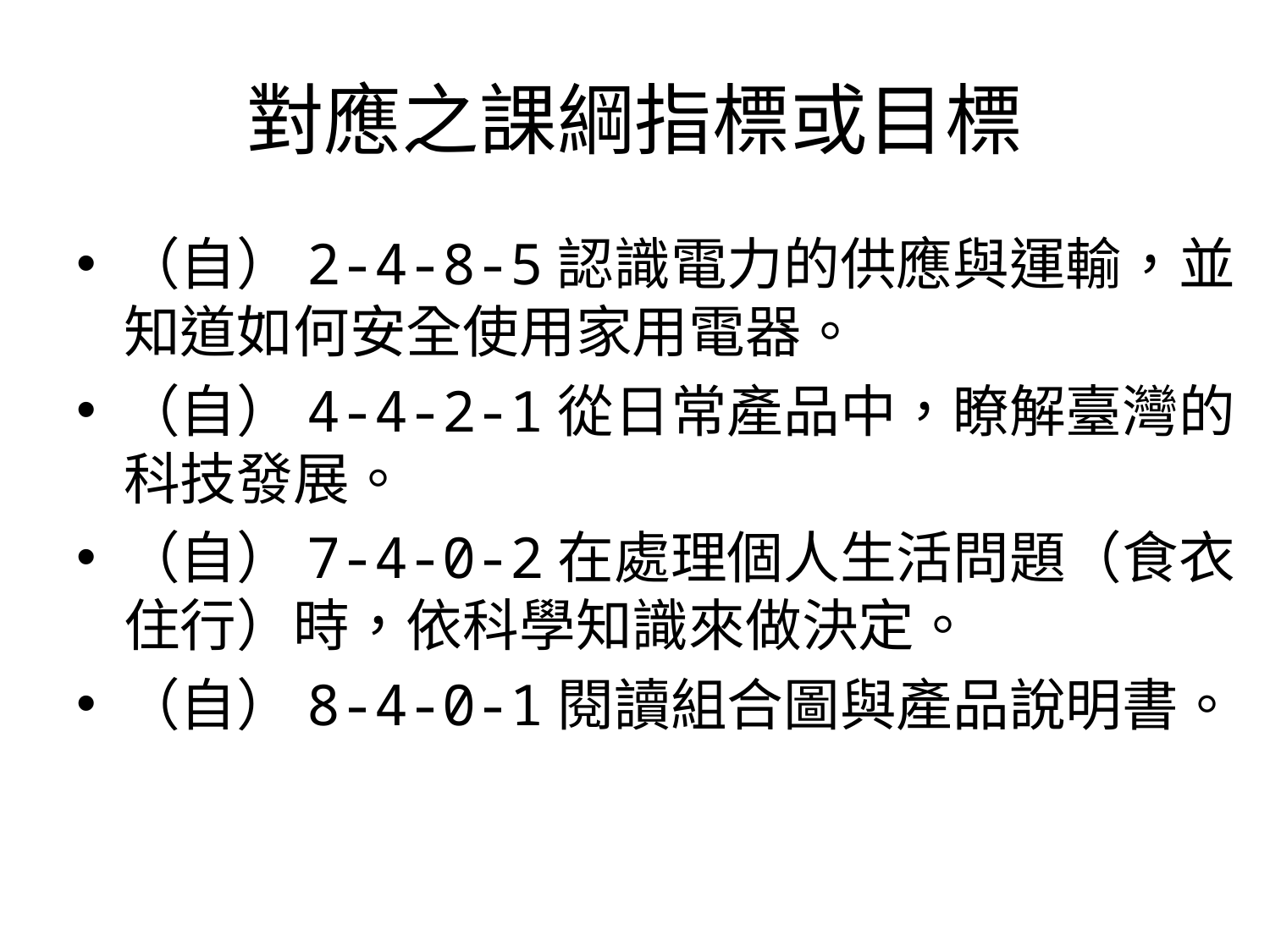

# 對應之課綱指標或目標
（自）2-4-8-5認識電力的供應與運輸，並知道如何安全使用家用電器。
（自）4-4-2-1從日常產品中，瞭解臺灣的科技發展。
（自）7-4-0-2在處理個人生活問題（食衣住行）時，依科學知識來做決定。
（自）8-4-0-1閱讀組合圖與產品說明書。